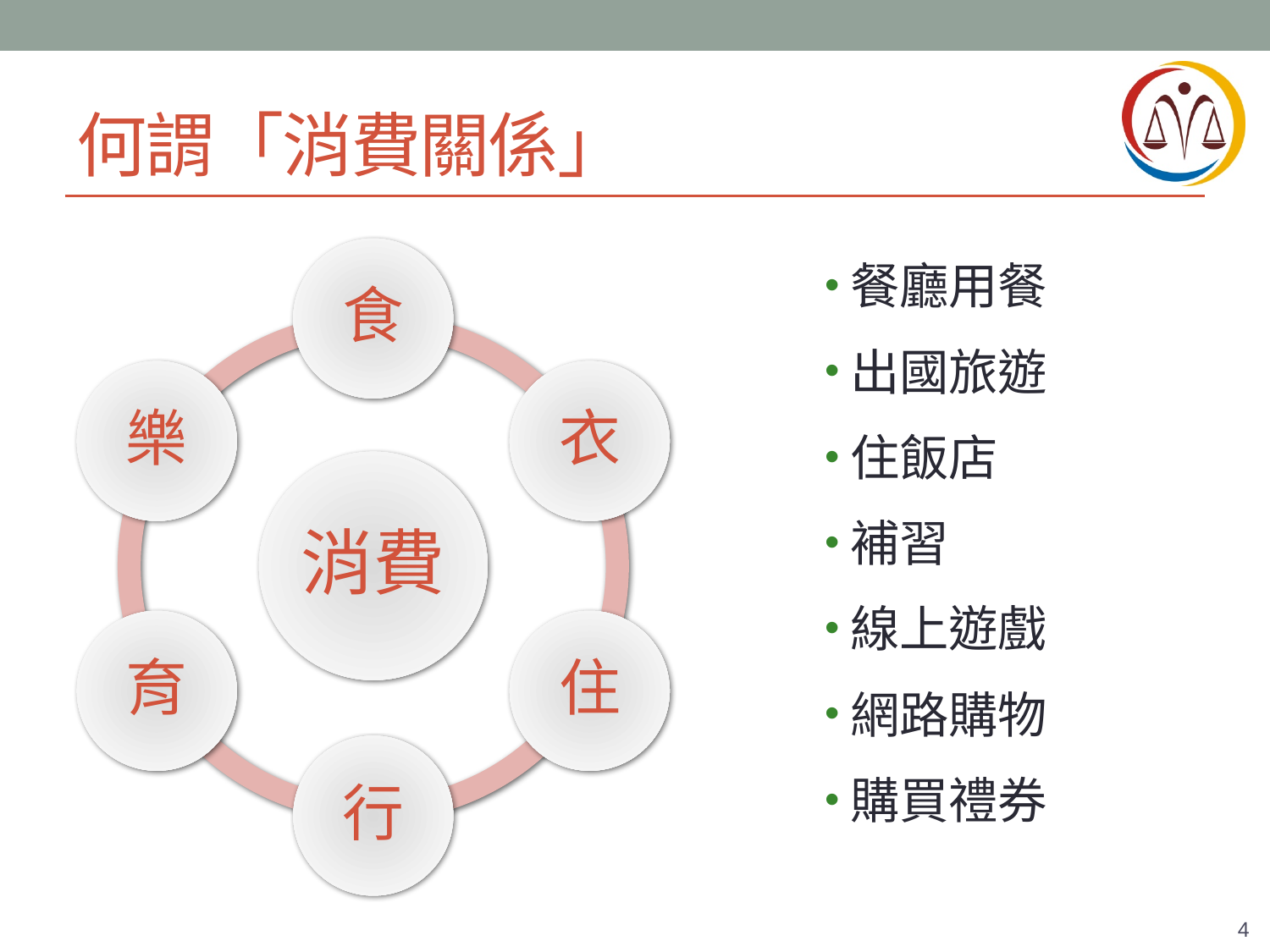

# 何謂「消費關係」
餐廳用餐
出國旅遊
住飯店
補習
線上遊戲
網路購物
購買禮券

消費
食
衣
住
行
育
樂
4